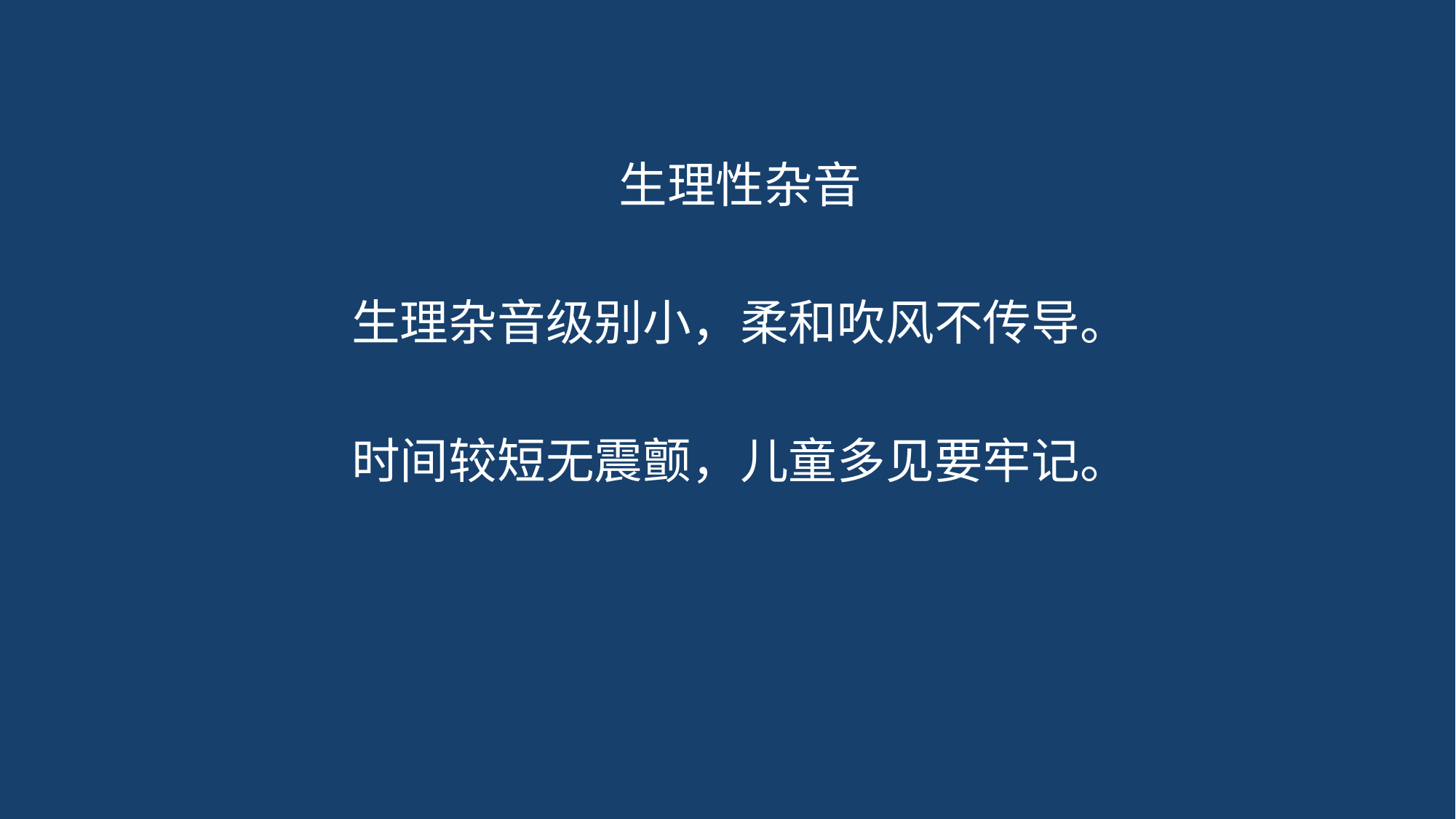

生理性杂音
生理杂音级别小，柔和吹风不传导。
时间较短无震颤，儿童多见要牢记。